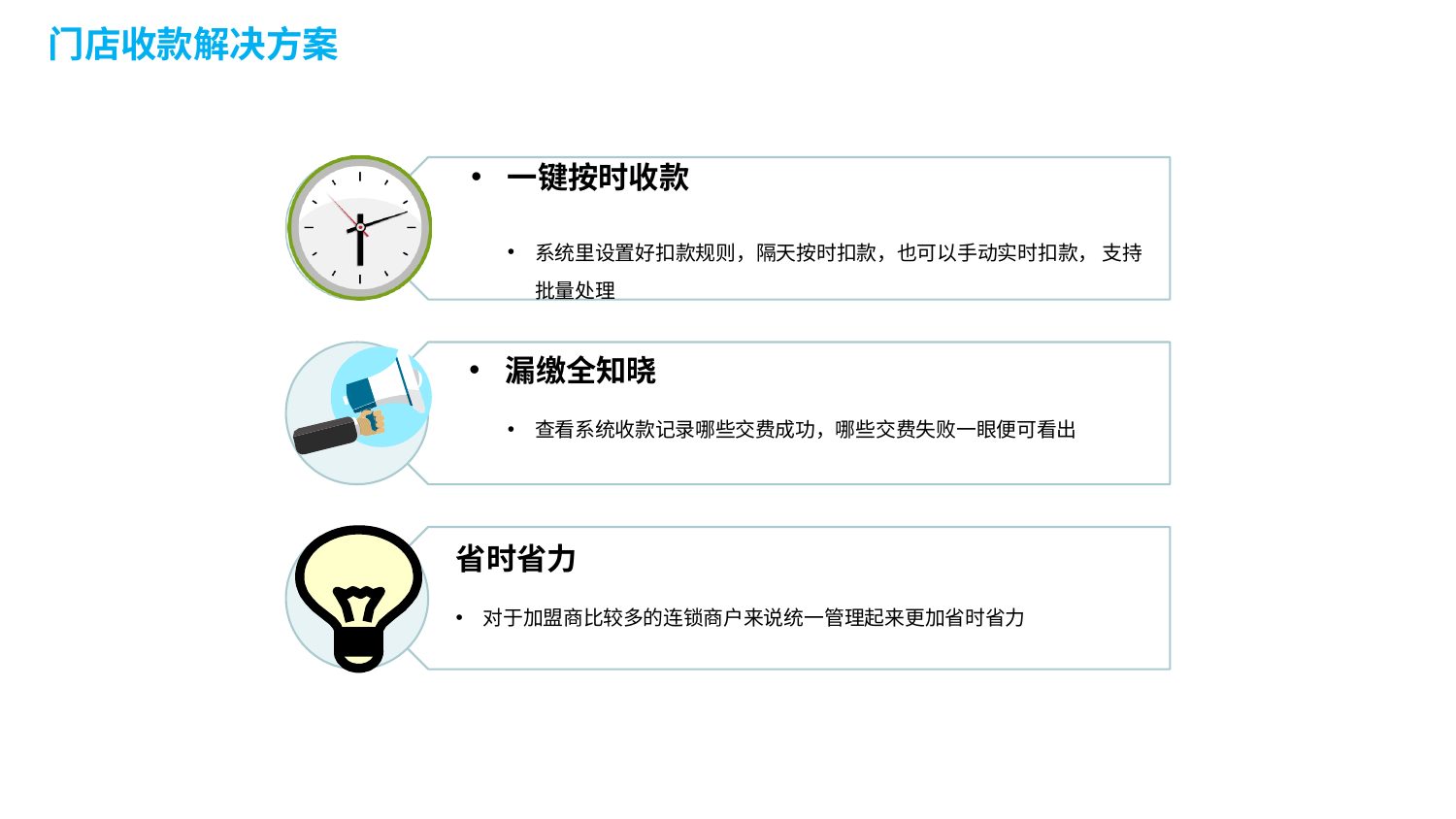

# 门店收款解决方案

一键按时收款
系统里设置好扣款规则，隔天按时扣款，也可以手动实时扣款， 支持批量处理

漏缴全知晓
查看系统收款记录哪些交费成功，哪些交费失败一眼便可看出

省时省力
对于加盟商比较多的连锁商户来说统一管理起来更加省时省力